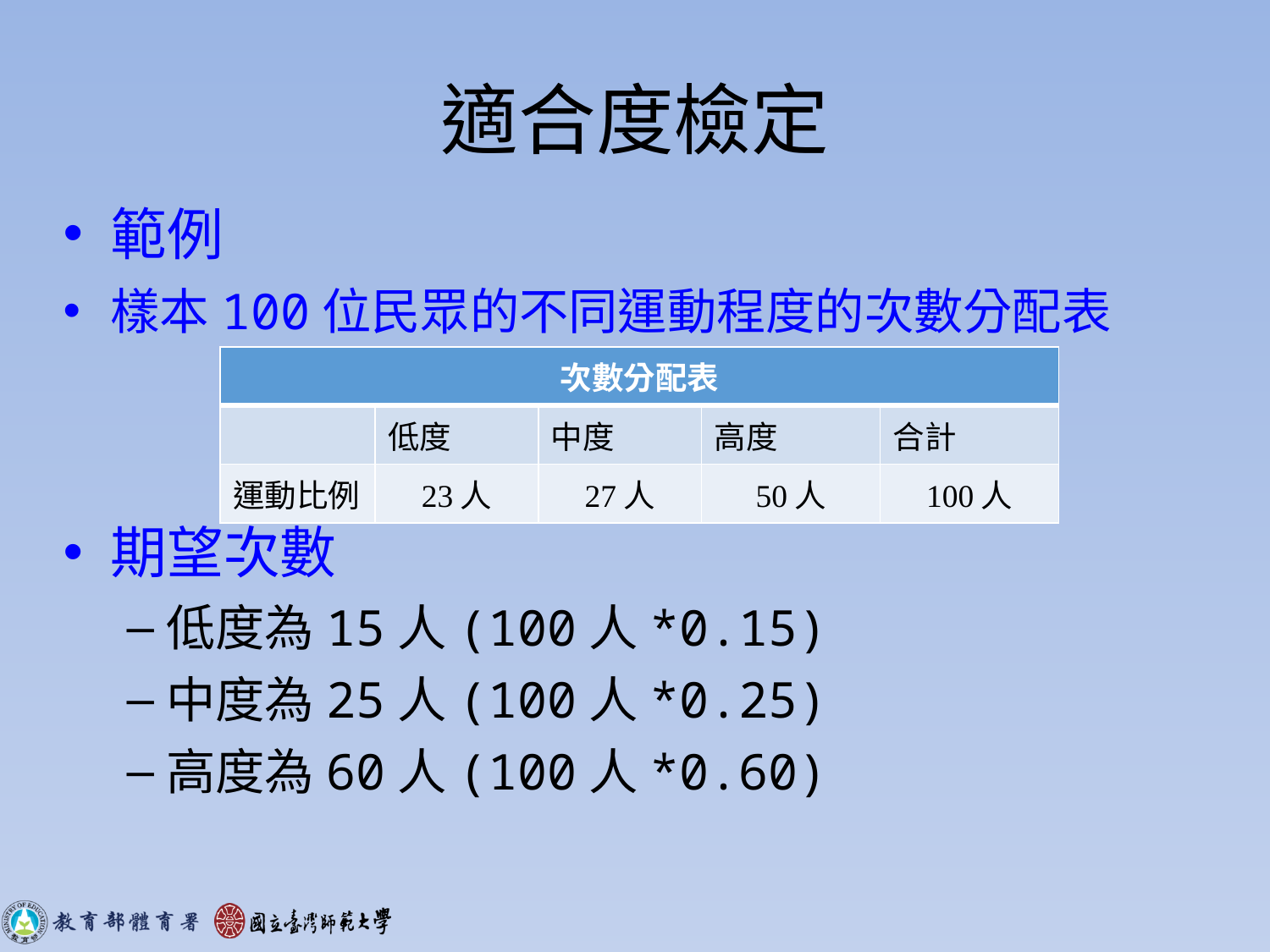

# 適合度檢定
範例
樣本100位民眾的不同運動程度的次數分配表

期望次數
低度為15人(100人*0.15)
中度為25人(100人*0.25)
高度為60人(100人*0.60)

| 次數分配表 |  |  |  |  |
| --- | --- | --- | --- | --- |
|  | 低度 | 中度 | 高度 | 合計 |
| 運動比例 | 23人 | 27人 | 50人 | 100人 |